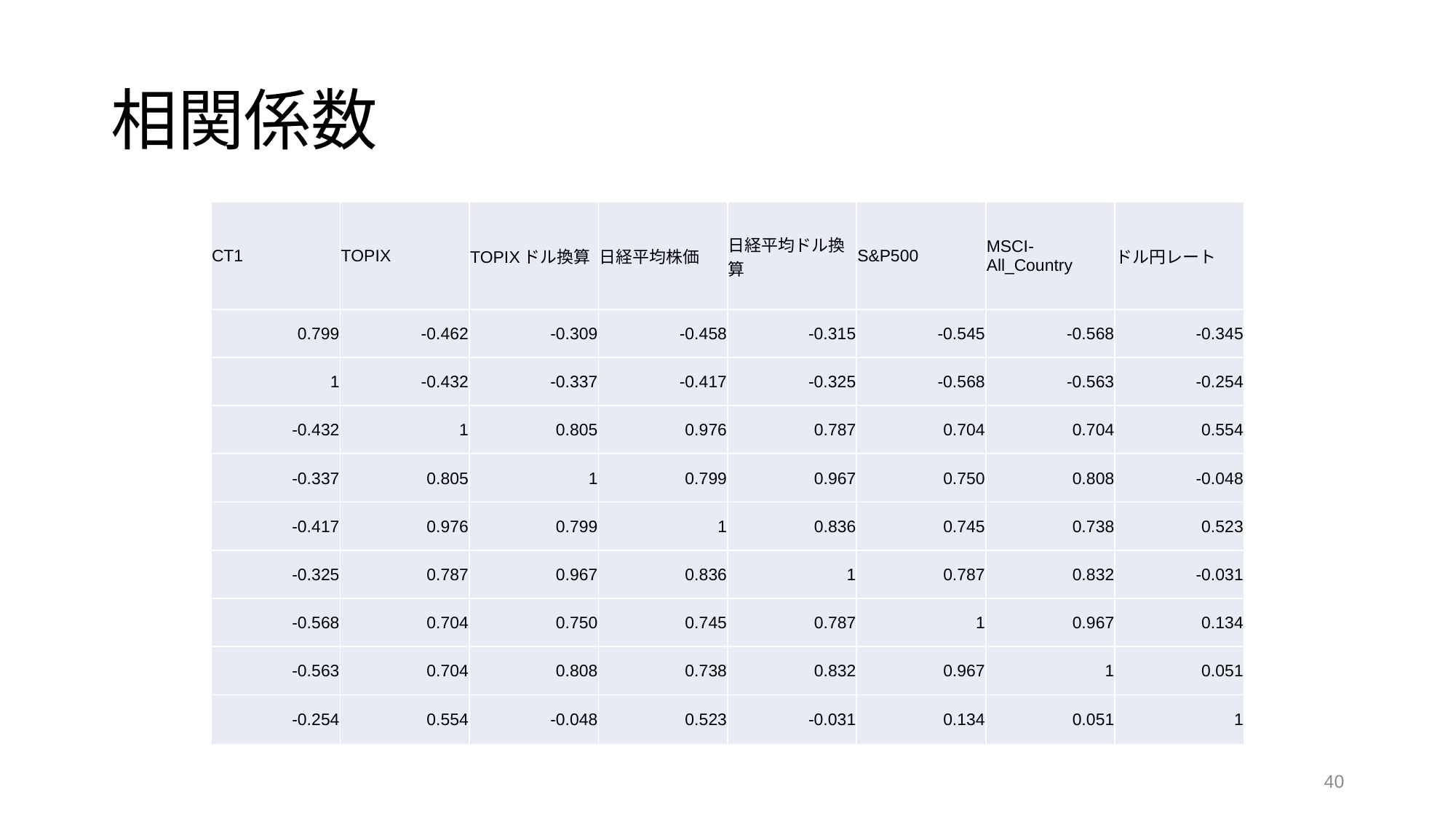

# 相関係数
| CT1 | TOPIX | TOPIXドル換算 | 日経平均株価 | 日経平均ドル換算 | S&P500 | MSCI-All\_Country | ドル円レート |
| --- | --- | --- | --- | --- | --- | --- | --- |
| 0.799 | -0.462 | -0.309 | -0.458 | -0.315 | -0.545 | -0.568 | -0.345 |
| 1 | -0.432 | -0.337 | -0.417 | -0.325 | -0.568 | -0.563 | -0.254 |
| -0.432 | 1 | 0.805 | 0.976 | 0.787 | 0.704 | 0.704 | 0.554 |
| -0.337 | 0.805 | 1 | 0.799 | 0.967 | 0.750 | 0.808 | -0.048 |
| -0.417 | 0.976 | 0.799 | 1 | 0.836 | 0.745 | 0.738 | 0.523 |
| -0.325 | 0.787 | 0.967 | 0.836 | 1 | 0.787 | 0.832 | -0.031 |
| -0.568 | 0.704 | 0.750 | 0.745 | 0.787 | 1 | 0.967 | 0.134 |
| -0.563 | 0.704 | 0.808 | 0.738 | 0.832 | 0.967 | 1 | 0.051 |
| -0.254 | 0.554 | -0.048 | 0.523 | -0.031 | 0.134 | 0.051 | 1 |
40